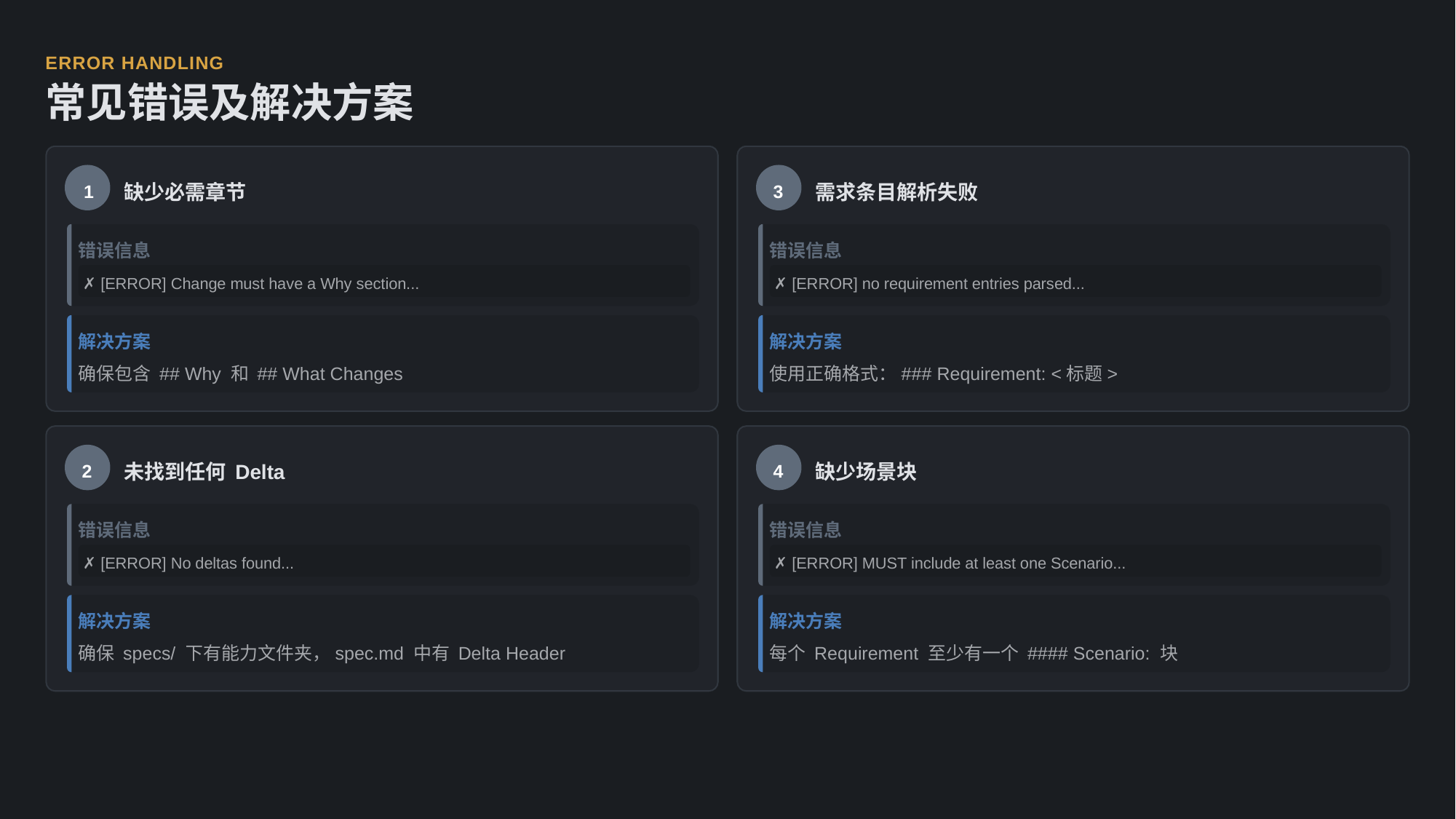

ERROR HANDLING
常见错误及解决方案

缺少必需章节
需求条目解析失败
1
3

错误信息
错误信息

✗ [ERROR] Change must have a Why section...

✗ [ERROR] no requirement entries parsed...

解决方案
解决方案
确保包含 ## Why 和 ## What Changes
使用正确格式：### Requirement: <标题>

未找到任何 Delta
缺少场景块
2
4

错误信息
错误信息

✗ [ERROR] No deltas found...

✗ [ERROR] MUST include at least one Scenario...

解决方案
解决方案
确保 specs/ 下有能力文件夹，spec.md 中有 Delta Header
每个 Requirement 至少有一个 #### Scenario: 块